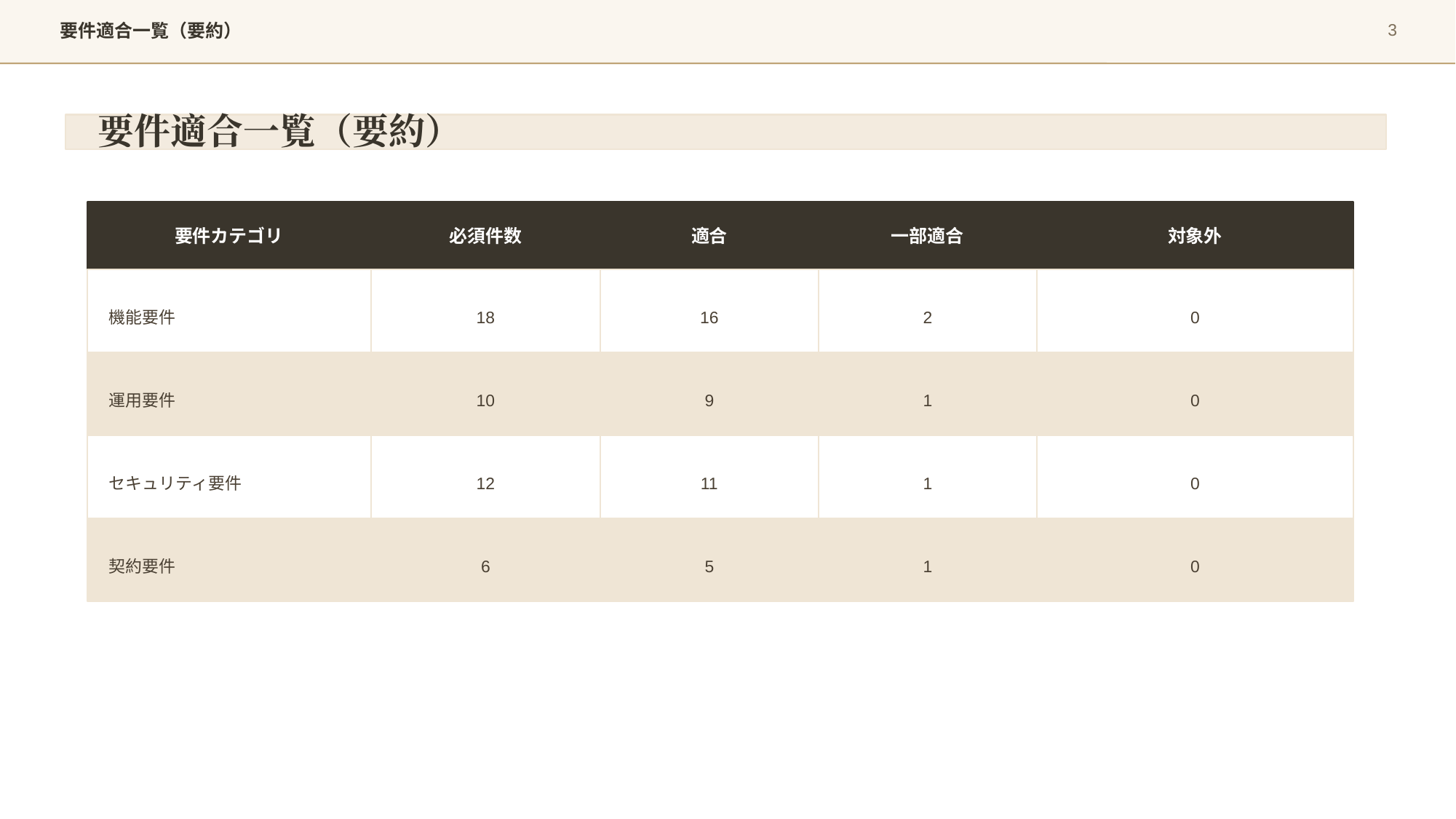

3
要件適合一覧（要約）

要件適合一覧（要約）

要件カテゴリ
必須件数
適合
一部適合
対象外

機能要件
18
16
2
0

運用要件
10
9
1
0

セキュリティ要件
12
11
1
0

契約要件
6
5
1
0